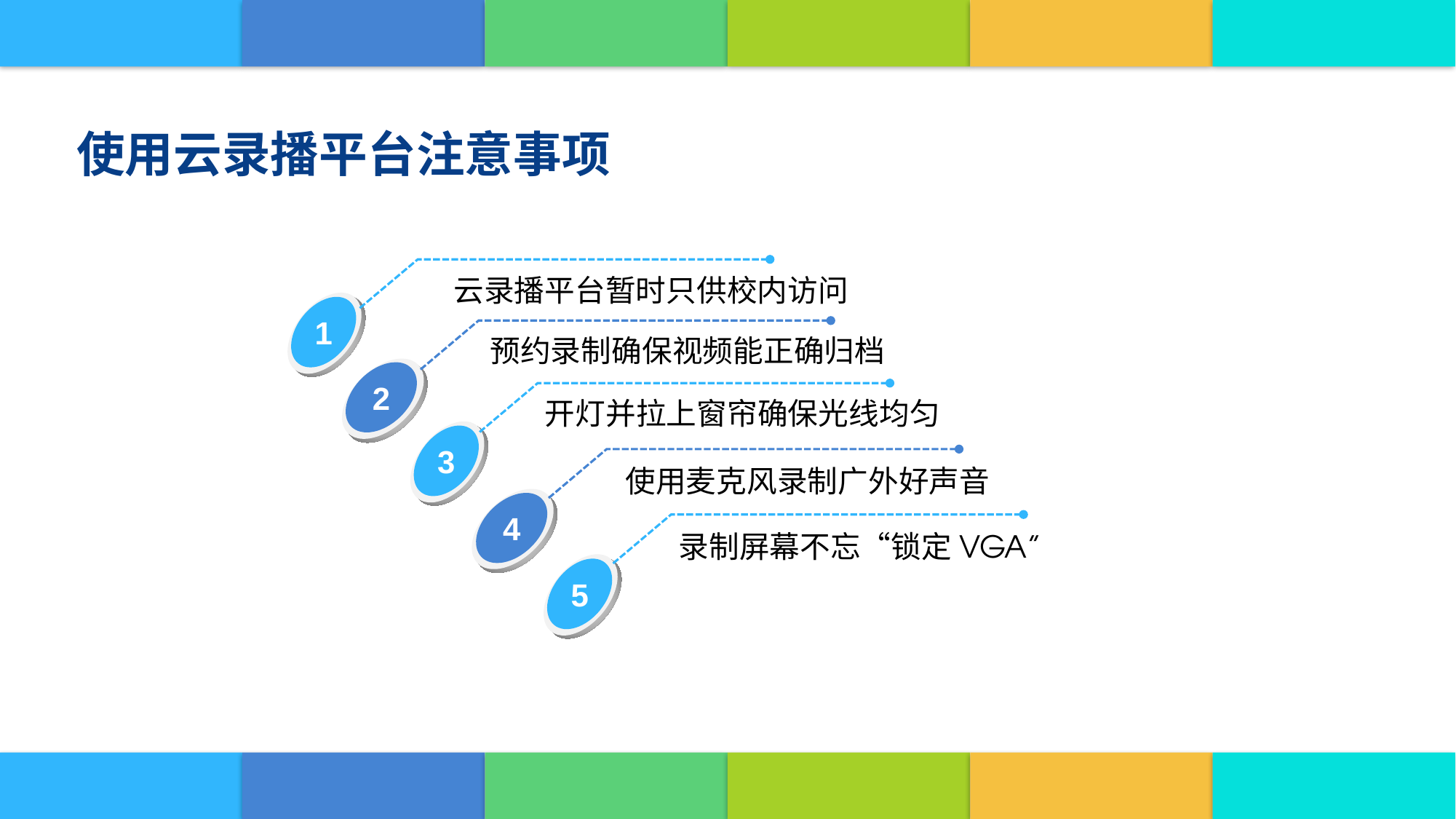

使用云录播平台注意事项

云录播平台暂时只供校内访问
1

预约录制确保视频能正确归档

2

开灯并拉上窗帘确保光线均匀

3

使用麦克风录制广外好声音

4

录制屏幕不忘“锁定VGA”

5